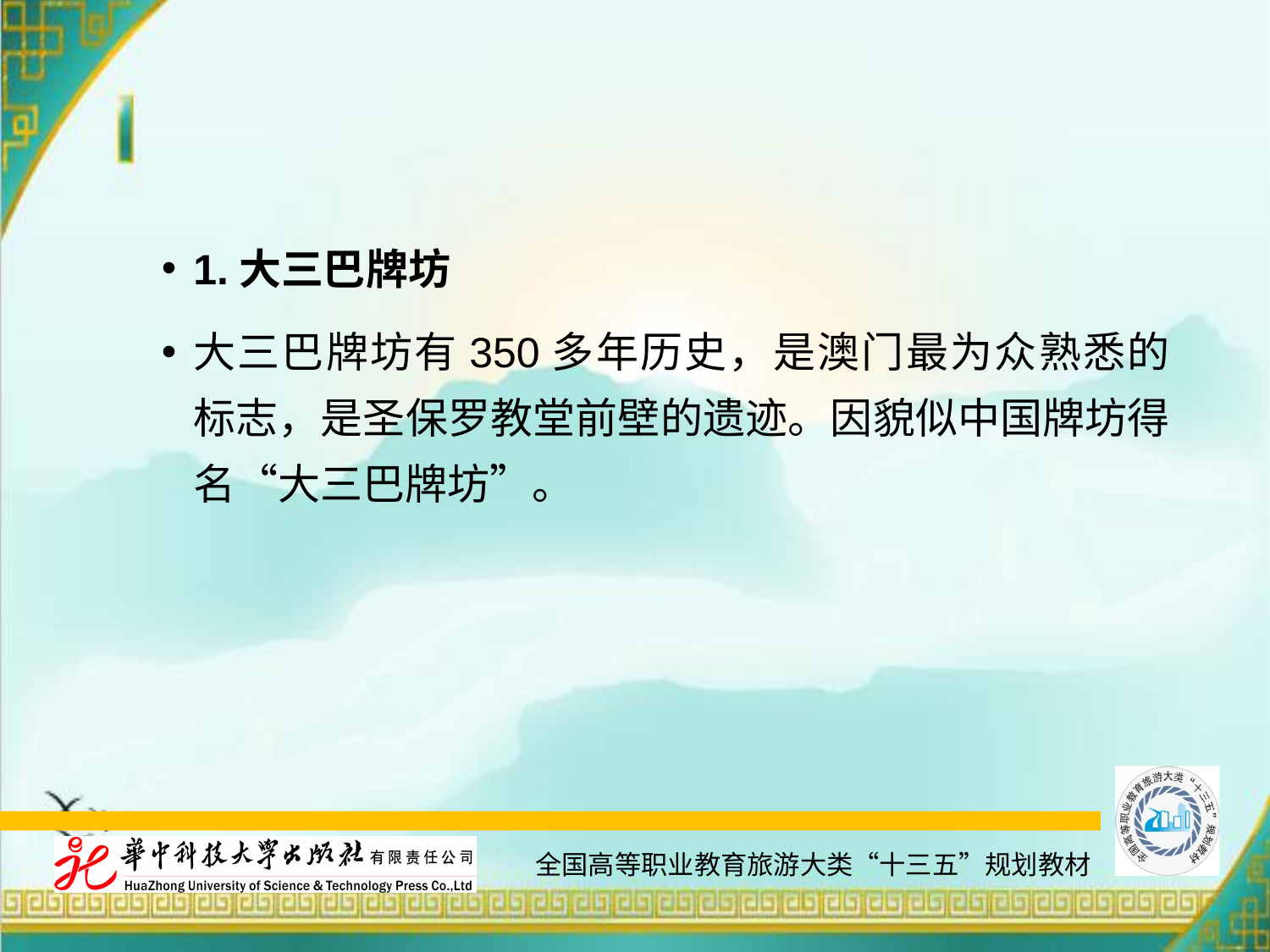

#
1.大三巴牌坊
大三巴牌坊有350多年历史，是澳门最为众熟悉的标志，是圣保罗教堂前壁的遗迹。因貌似中国牌坊得名“大三巴牌坊”。